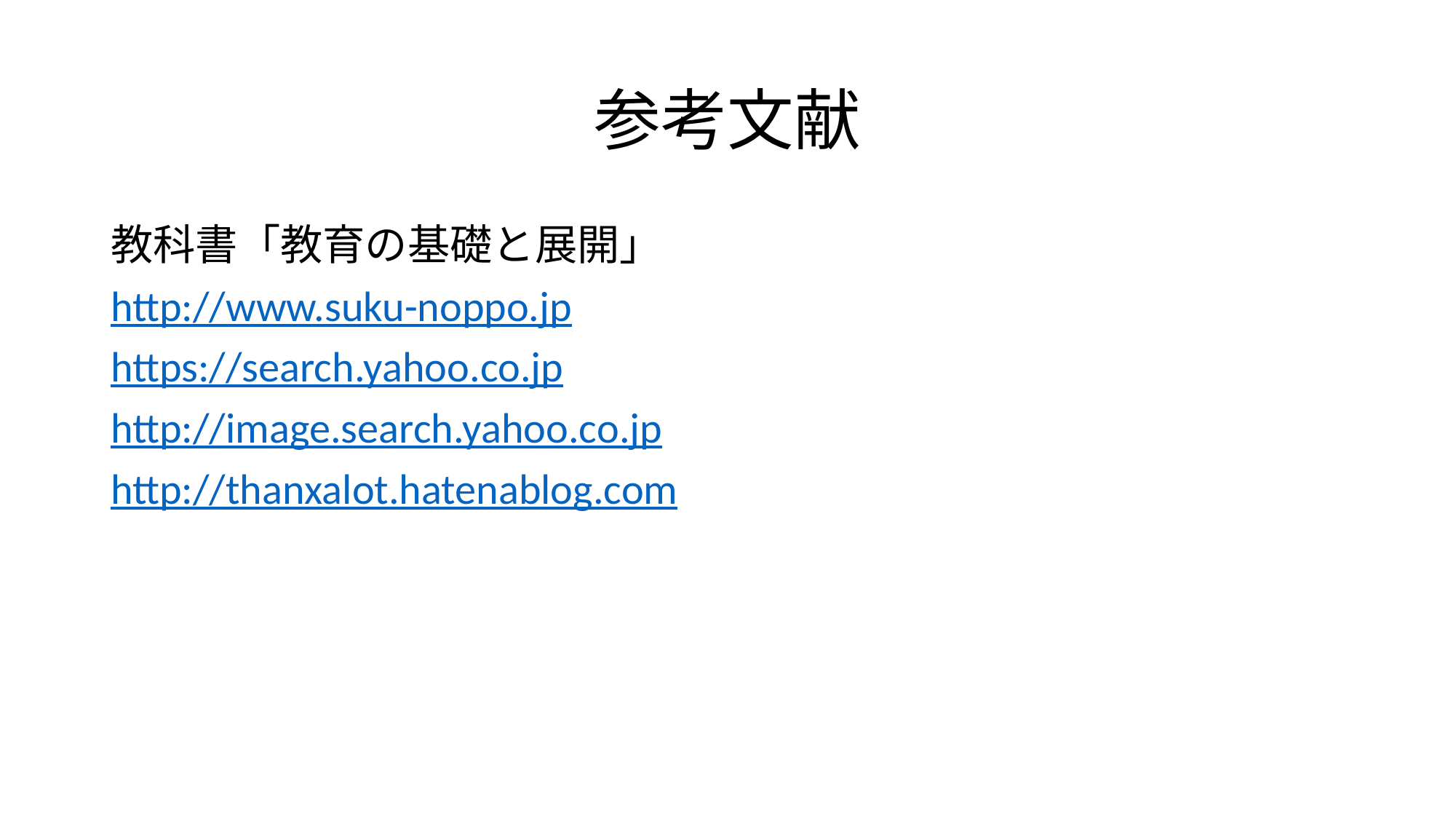

# 参考文献
教科書「教育の基礎と展開」
http://www.suku-noppo.jp
https://search.yahoo.co.jp
http://image.search.yahoo.co.jp
http://thanxalot.hatenablog.com